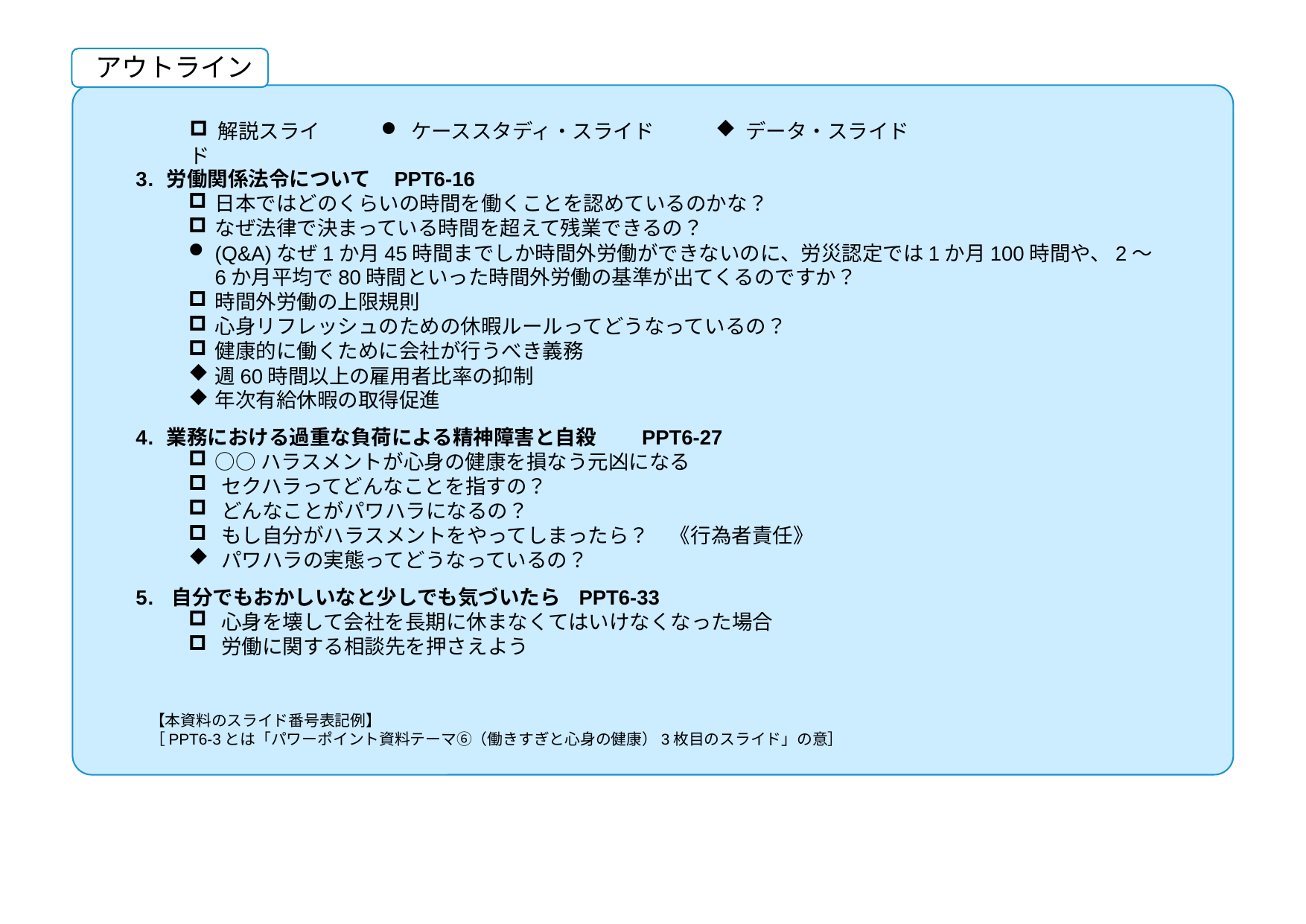

アウトライン

 解説スライド
 ケーススタディ・スライド
 データ・スライド
労働関係法令について    PPT6-16
日本ではどのくらいの時間を働くことを認めているのかな？
なぜ法律で決まっている時間を超えて残業できるの？
(Q&A)なぜ1か月45時間までしか時間外労働ができないのに、労災認定では1か月100時間や、2～6か月平均で80時間といった時間外労働の基準が出てくるのですか？
時間外労働の上限規則
心身リフレッシュのための休暇ルールってどうなっているの？
健康的に働くために会社が行うべき義務
週60時間以上の雇用者比率の抑制
年次有給休暇の取得促進
業務における過重な負荷による精神障害と自殺　　PPT6-27
○○ハラスメントが心身の健康を損なう元凶になる
セクハラってどんなことを指すの？
どんなことがパワハラになるの？
もし自分がハラスメントをやってしまったら？　《行為者責任》
パワハラの実態ってどうなっているの？
 自分でもおかしいなと少しでも気づいたら   PPT6-33
心身を壊して会社を長期に休まなくてはいけなくなった場合
労働に関する相談先を押さえよう
【本資料のスライド番号表記例】
［PPT6-3とは「パワーポイント資料テーマ⑥（働きすぎと心身の健康）3枚目のスライド」の意］